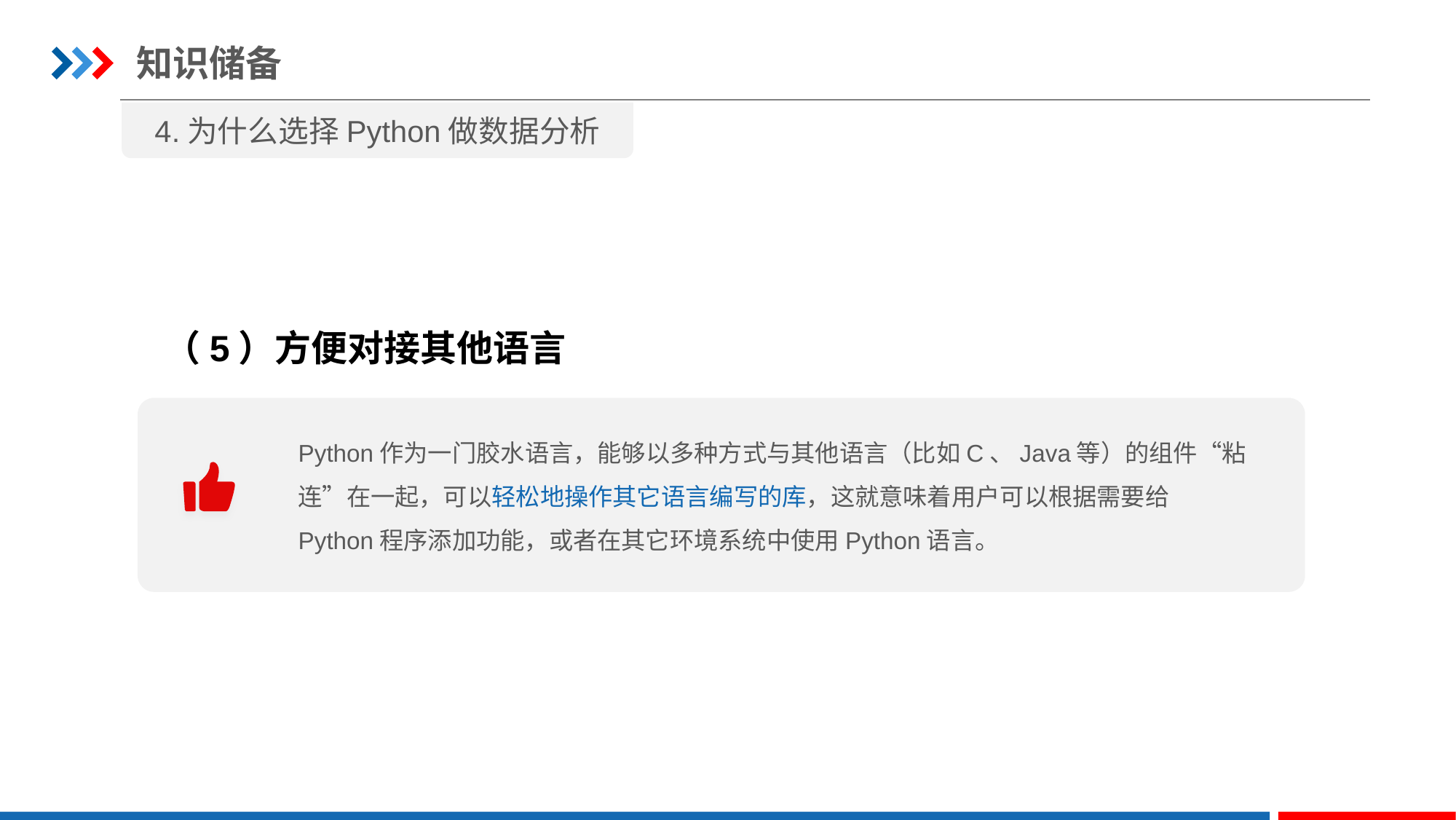

知识储备

4.为什么选择Python做数据分析
（5）方便对接其他语言

Python作为一门胶水语言，能够以多种方式与其他语言（比如C、Java等）的组件“粘连”在一起，可以轻松地操作其它语言编写的库，这就意味着用户可以根据需要给Python程序添加功能，或者在其它环境系统中使用Python语言。